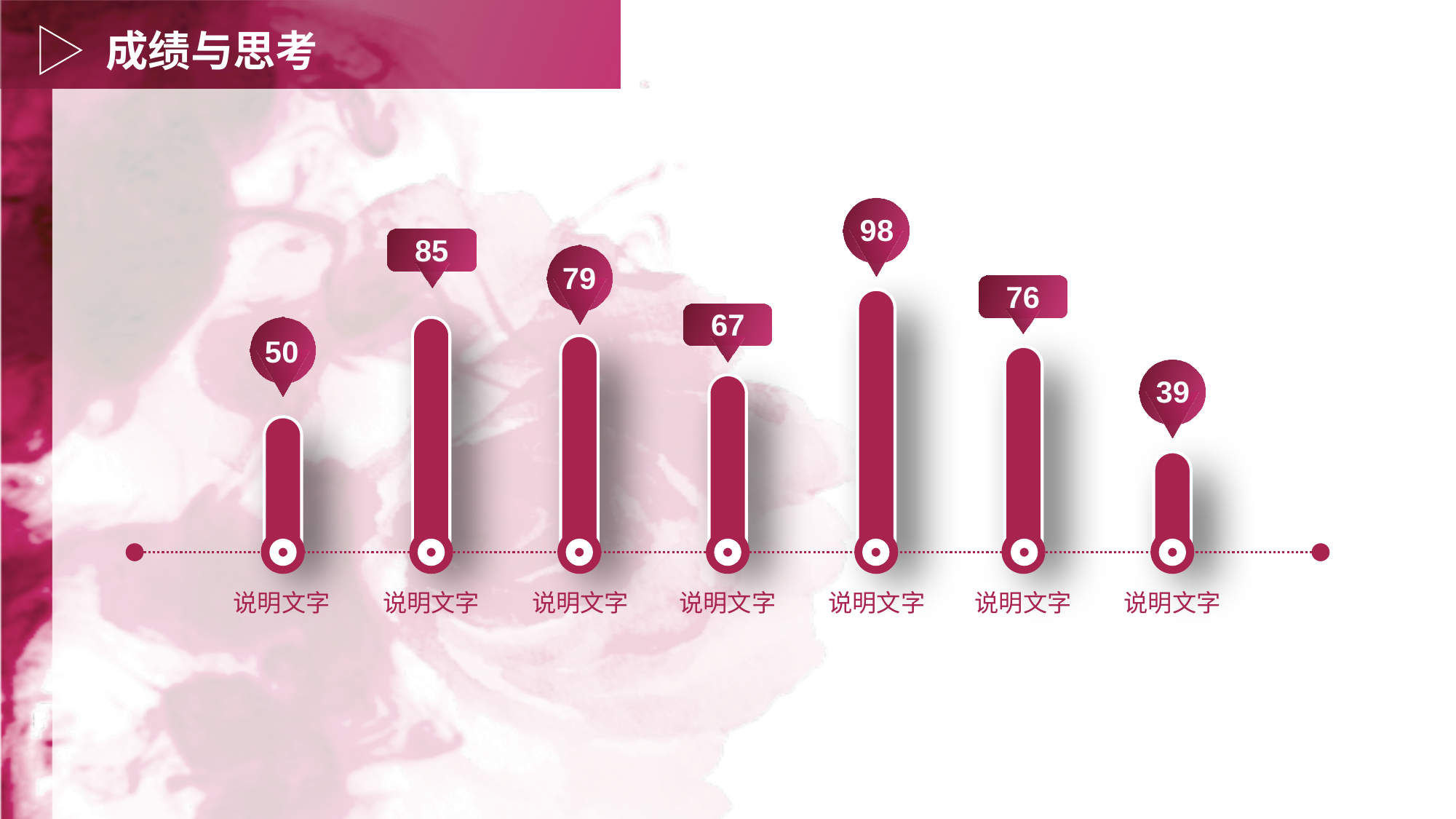

成绩与思考

98
85

79
76

67

50

39

说明文字
说明文字
说明文字
说明文字
说明文字
说明文字
说明文字